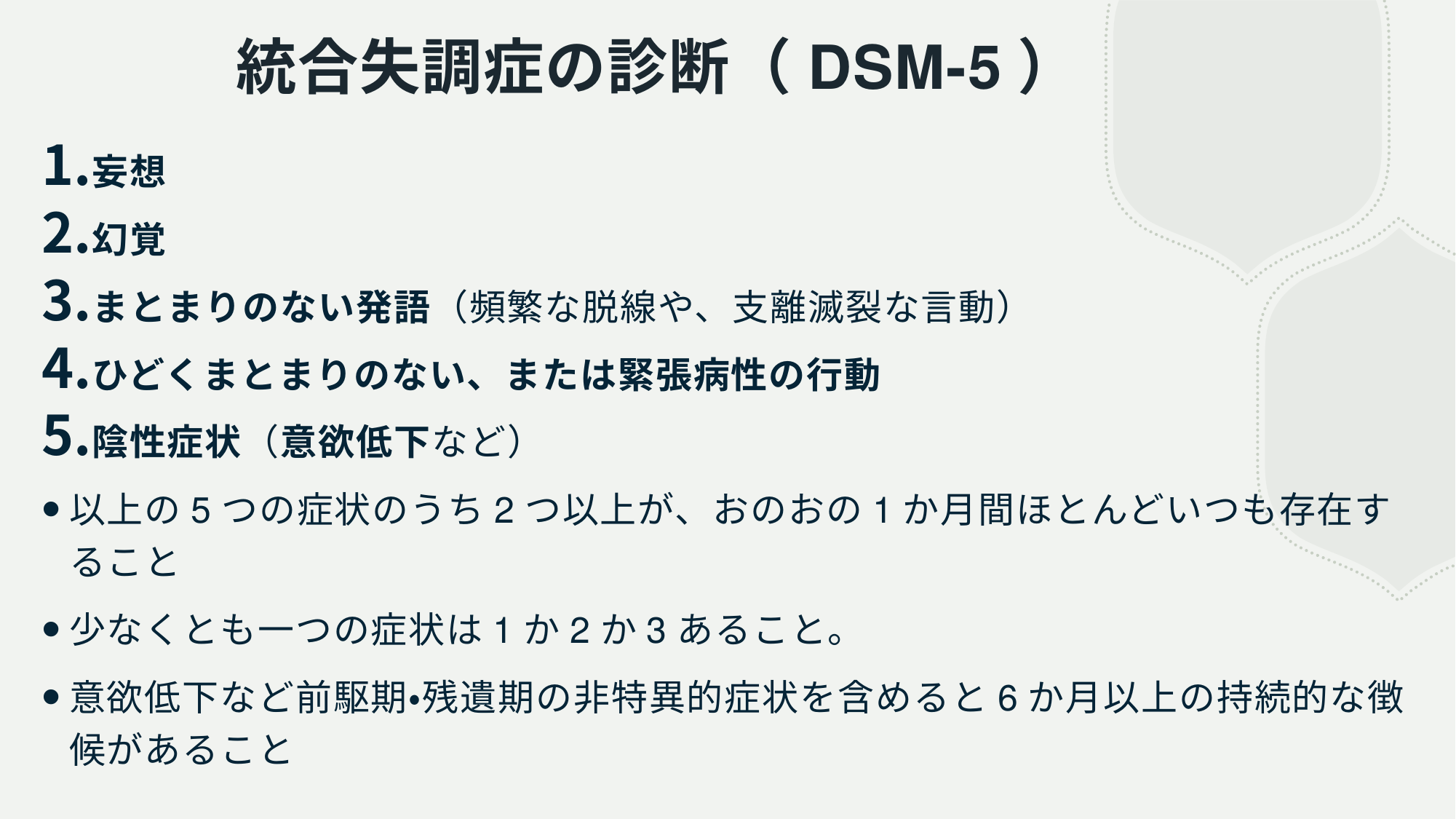

# 統合失調症の診断（DSM-5）
妄想
幻覚
まとまりのない発語（頻繁な脱線や、支離滅裂な言動）
ひどくまとまりのない、または緊張病性の行動
陰性症状（意欲低下など）
以上の5つの症状のうち2つ以上が、おのおの1か月間ほとんどいつも存在すること
少なくとも一つの症状は1か2か3あること。
意欲低下など前駆期・残遺期の非特異的症状を含めると6か月以上の持続的な徴候があること